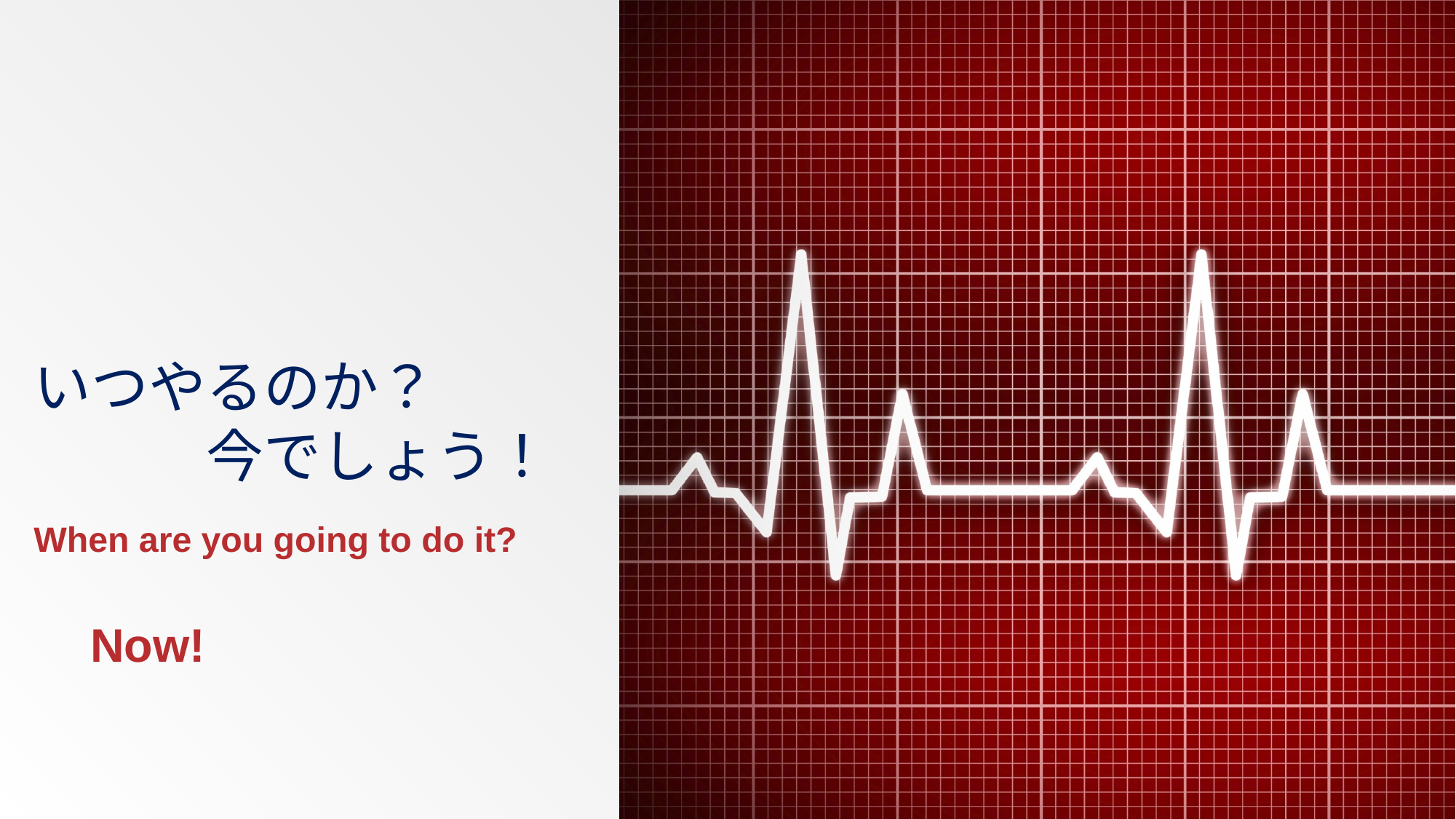

# いつやるのか？ 　　　今でしょう！ When are you going to do it? 　　　　　　　　　　　　　　　　Now!